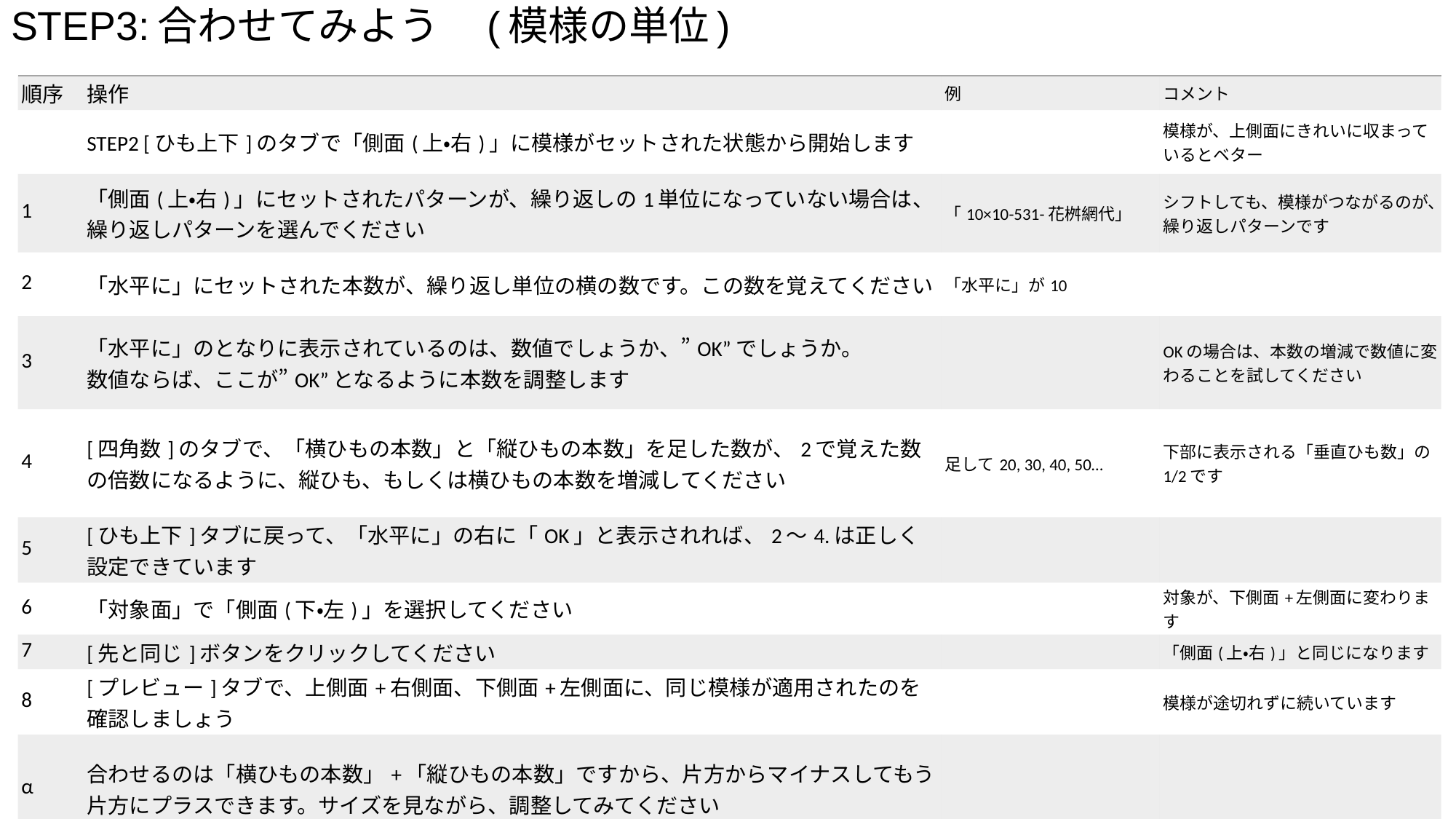

# STEP3:合わせてみよう　(模様の単位)
| 順序 | 操作 | 例 | コメント |
| --- | --- | --- | --- |
|  | STEP2 [ひも上下]のタブで「側面(上・右)」に模様がセットされた状態から開始します |  | 模様が、上側面にきれいに収まっているとベター |
| 1 | 「側面(上・右)」にセットされたパターンが、繰り返しの1単位になっていない場合は、繰り返しパターンを選んでください | 「10×10-531-花桝網代」 | シフトしても、模様がつながるのが、繰り返しパターンです |
| 2 | 「水平に」にセットされた本数が、繰り返し単位の横の数です。この数を覚えてください | 「水平に」が10 |  |
| 3 | 「水平に」のとなりに表示されているのは、数値でしょうか、”OK”でしょうか。 数値ならば、ここが”OK”となるように本数を調整します |  | OKの場合は、本数の増減で数値に変わることを試してください |
| 4 | [四角数]のタブで、「横ひもの本数」と「縦ひもの本数」を足した数が、2で覚えた数の倍数になるように、縦ひも、もしくは横ひもの本数を増減してください | 足して20, 30, 40, 50… | 下部に表示される「垂直ひも数」の1/2です |
| 5 | [ひも上下]タブに戻って、「水平に」の右に「OK」と表示されれば、2～4.は正しく設定できています |  |  |
| 6 | 「対象面」で「側面(下・左)」を選択してください |  | 対象が、下側面+左側面に変わります |
| 7 | [先と同じ]ボタンをクリックしてください |  | 「側面(上・右)」と同じになります |
| 8 | [プレビュー]タブで、上側面+右側面、下側面+左側面に、同じ模様が適用されたのを確認しましょう |  | 模様が途切れずに続いています |
| α | 合わせるのは「横ひもの本数」+「縦ひもの本数」ですから、片方からマイナスしてもう片方にプラスできます。サイズを見ながら、調整してみてください |  |  |